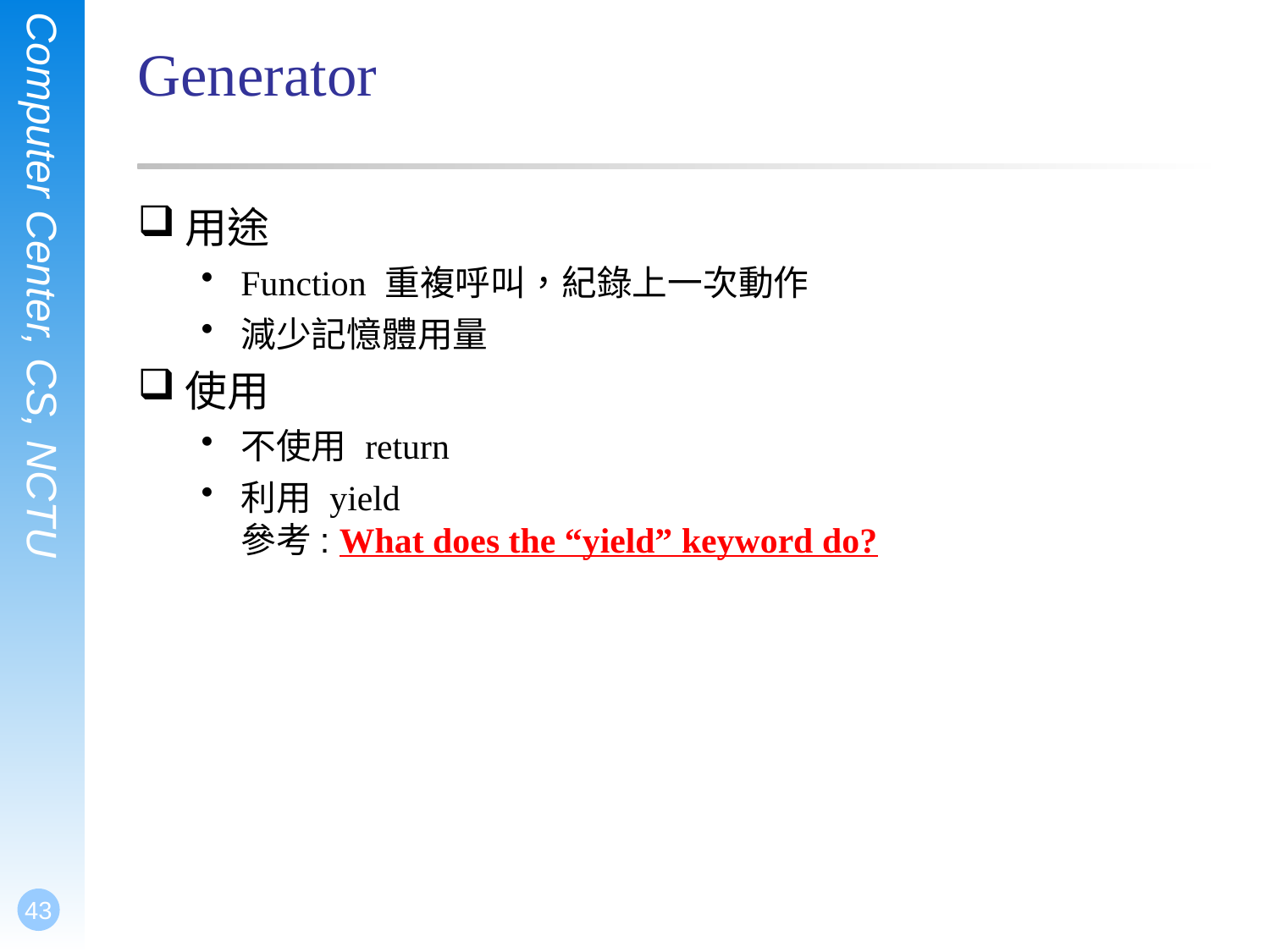

# Generator
用途
Function 重複呼叫，紀錄上一次動作
減少記憶體用量
使用
不使用 return
利用 yield
參考: What does the “yield” keyword do?